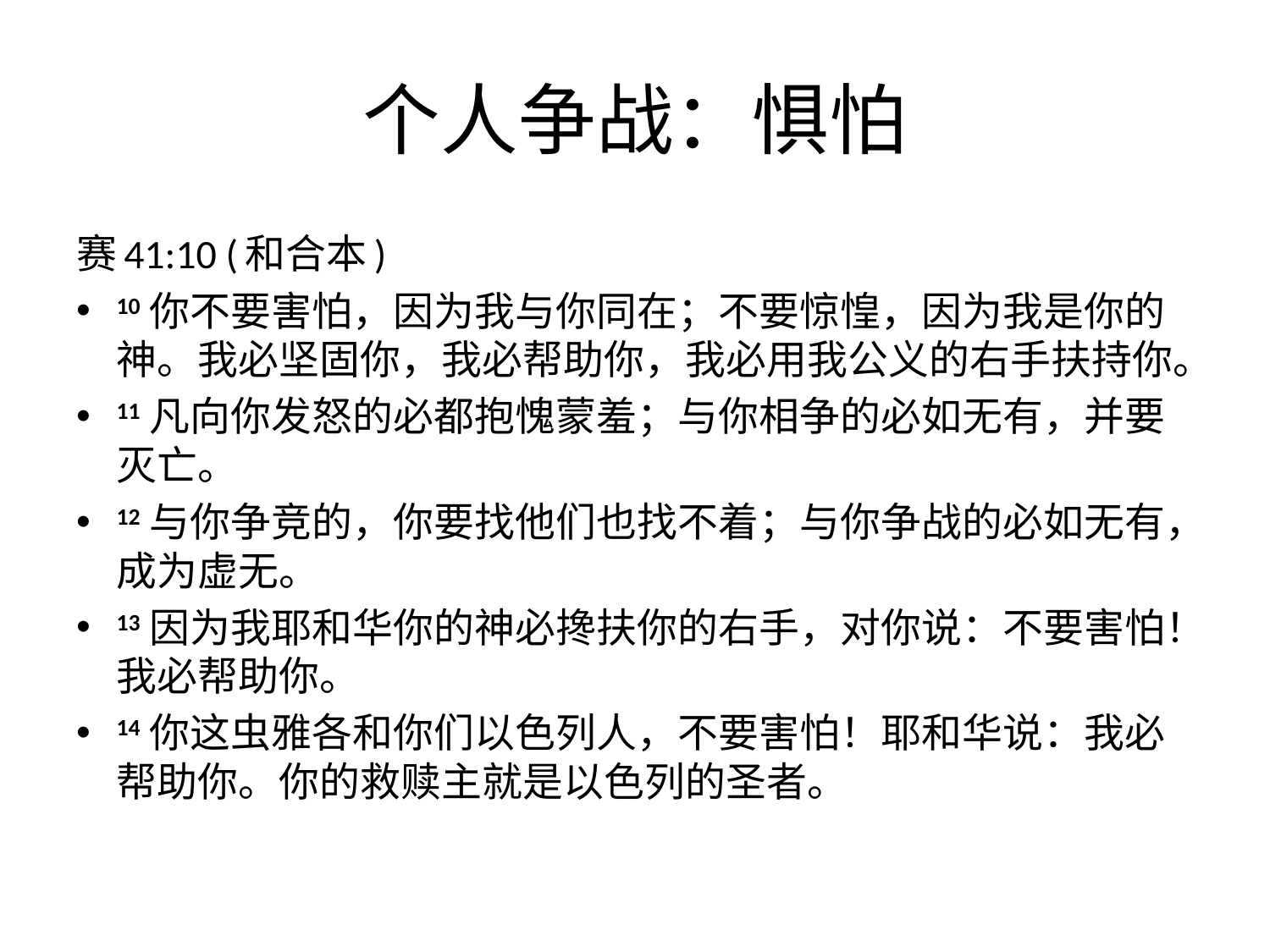

# 个人争战：惧怕
赛41:10 (和合本)
10 你不要害怕，因为我与你同在；不要惊惶，因为我是你的神。我必坚固你，我必帮助你，我必用我公义的右手扶持你。
11 凡向你发怒的必都抱愧蒙羞；与你相争的必如无有，并要灭亡。
12 与你争竞的，你要找他们也找不着；与你争战的必如无有，成为虚无。
13 因为我耶和华你的神必搀扶你的右手，对你说：不要害怕！我必帮助你。
14 你这虫雅各和你们以色列人，不要害怕！耶和华说：我必帮助你。你的救赎主就是以色列的圣者。